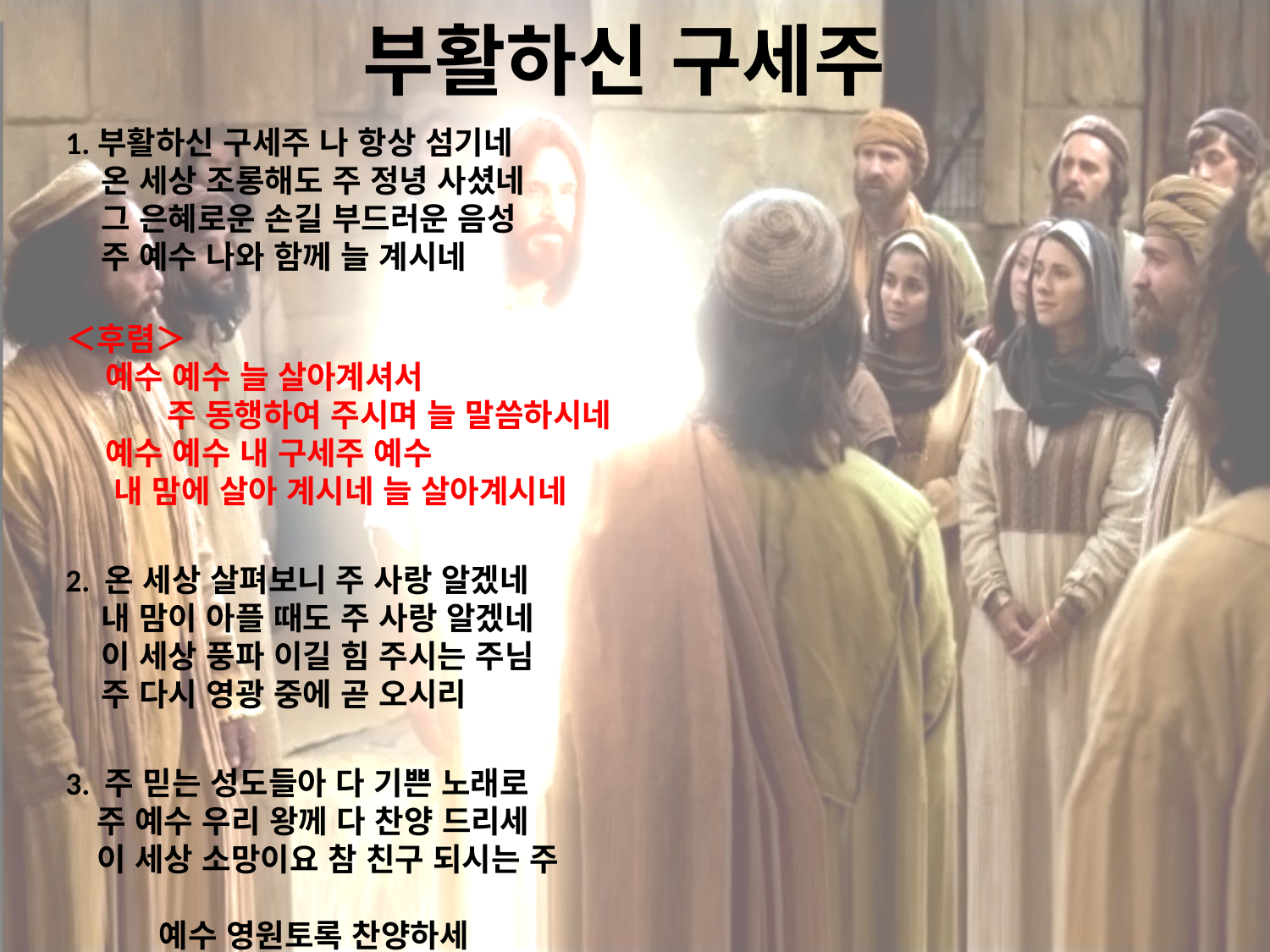

# 부활하신 구세주
1.부활하신 구세주 나 항상 섬기네
    온 세상 조롱해도 주 정녕 사셨네
    그 은혜로운 손길 부드러운 음성
    주 예수 나와 함께 늘 계시네
＜후렴＞
예수 예수 늘 살아계셔서                              주 동행하여 주시며 늘 말씀하시네
예수 예수 내 구세주 예수                       내 맘에 살아 계시네 늘 살아계시네

2. 온 세상 살펴보니 주 사랑 알겠네
    내 맘이 아플 때도 주 사랑 알겠네
    이 세상 풍파 이길 힘 주시는 주님
    주 다시 영광 중에 곧 오시리

3. 주 믿는 성도들아 다 기쁜 노래로
주 예수 우리 왕께 다 찬양 드리세
이 세상 소망이요 참 친구 되시는 주                                                                           예수 영원토록 찬양하세